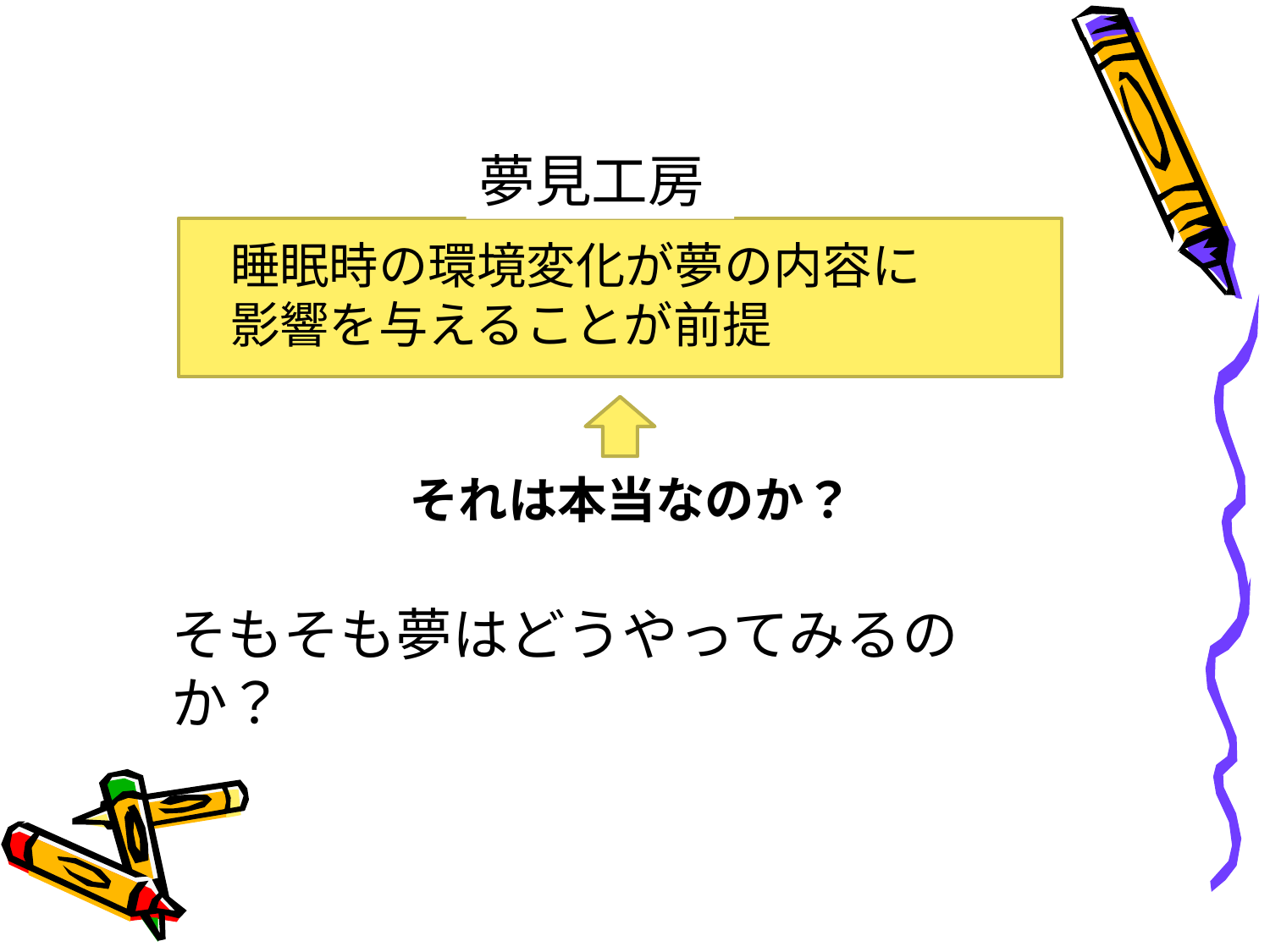

夢見工房

睡眠時の環境変化が夢の内容に
影響を与えることが前提

それは本当なのか？
そもそも夢はどうやってみるのか？